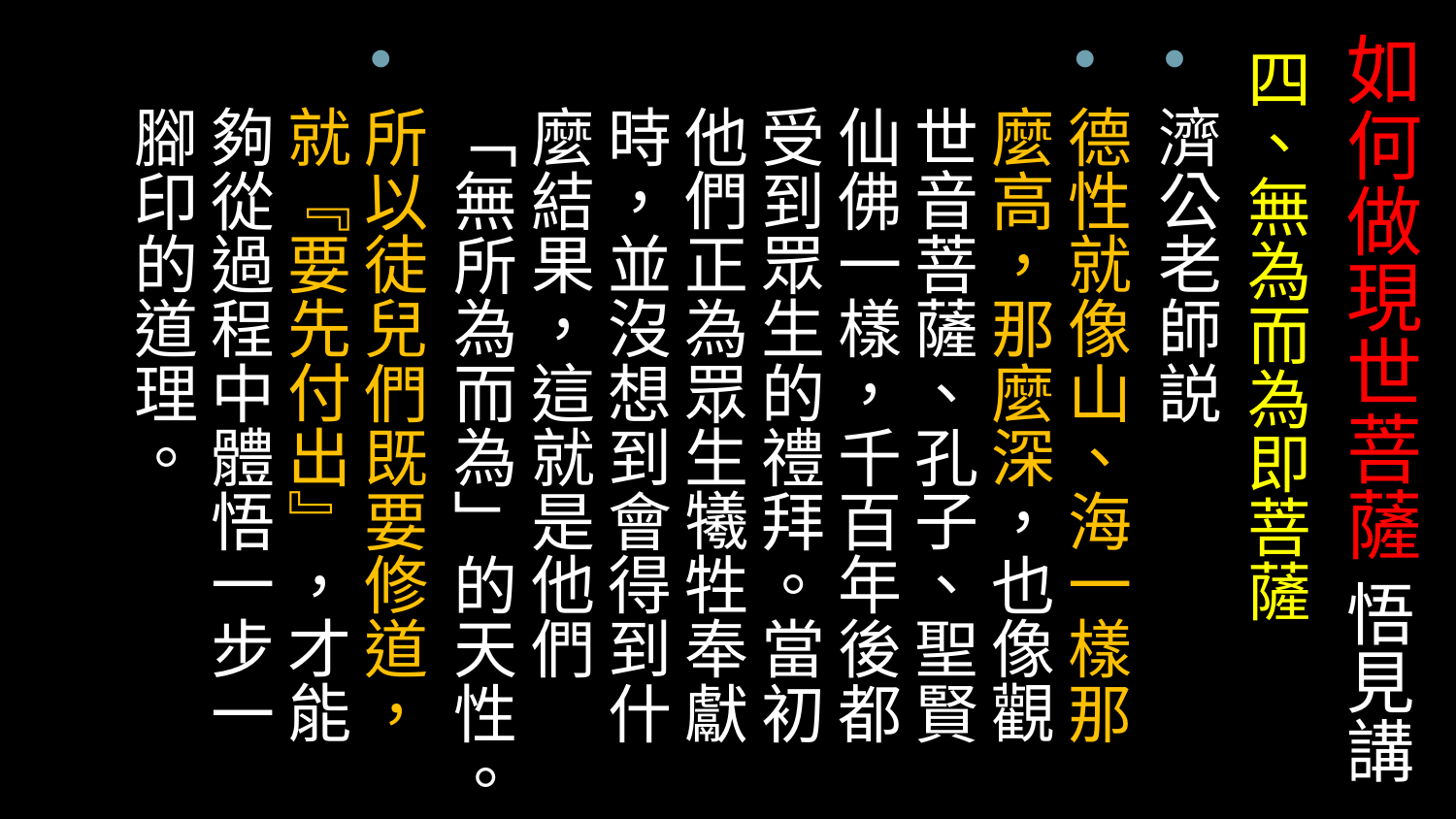

# 如何做現世菩薩 悟見講
四、無為而為即菩薩
濟公老師説
德性就像山、海一樣那麼高，那麼深，也像觀世音菩薩、孔子、聖賢仙佛一樣，千百年後都受到眾生的禮拜。當初他們正為眾生犧牲奉獻時，並沒想到會得到什麼結果，這就是他們「無所為而為」的天性。
所以徒兒們既要修道，就『要先付出』，才能夠從過程中體悟一步一腳印的道理。